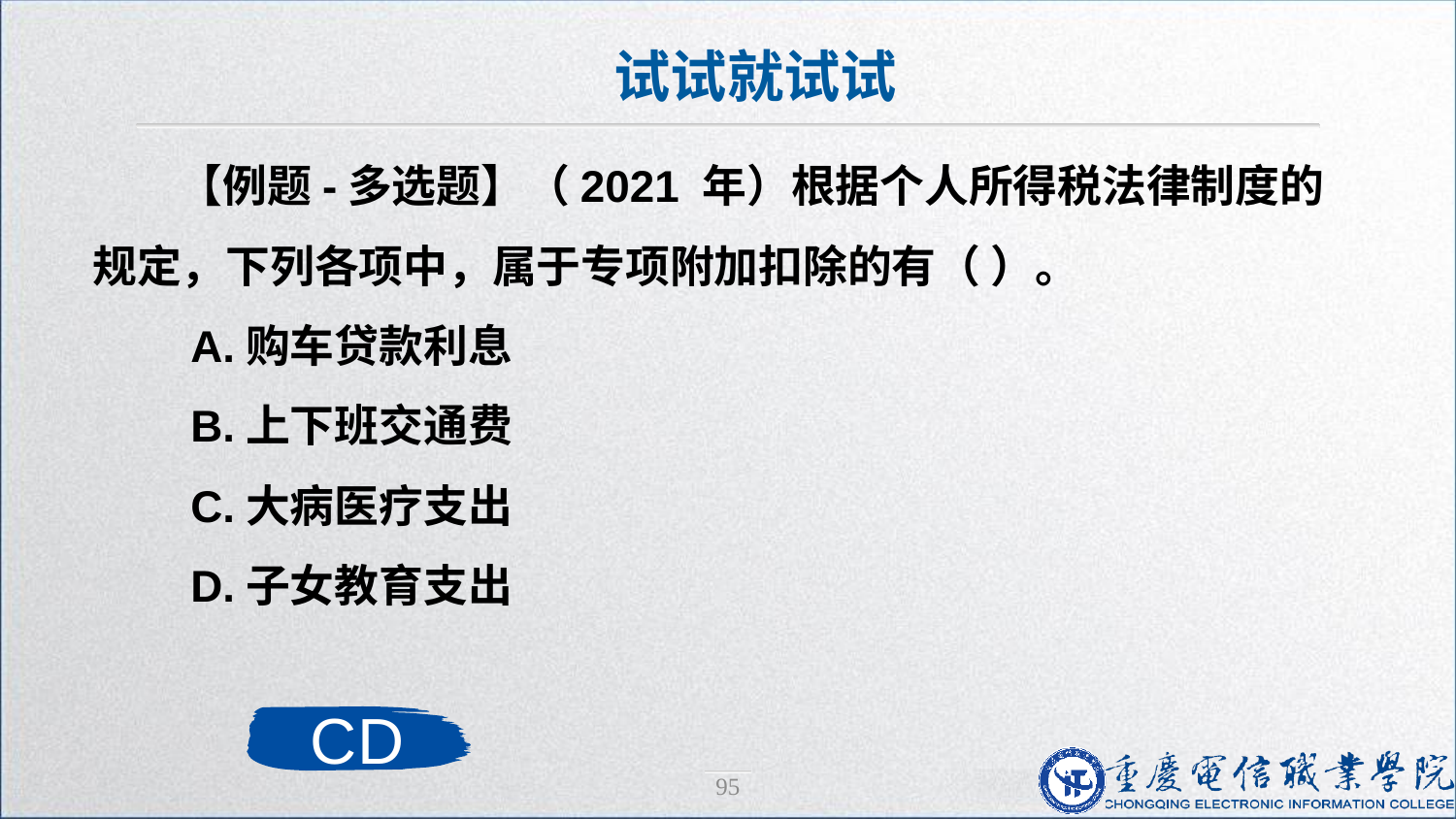

试试就试试
【例题-多选题】（2021 年）根据个人所得税法律制度的规定，下列各项中，属于专项附加扣除的有（ ）。
 A.购车贷款利息
 B.上下班交通费
 C.大病医疗支出
 D.子女教育支出
CD

95